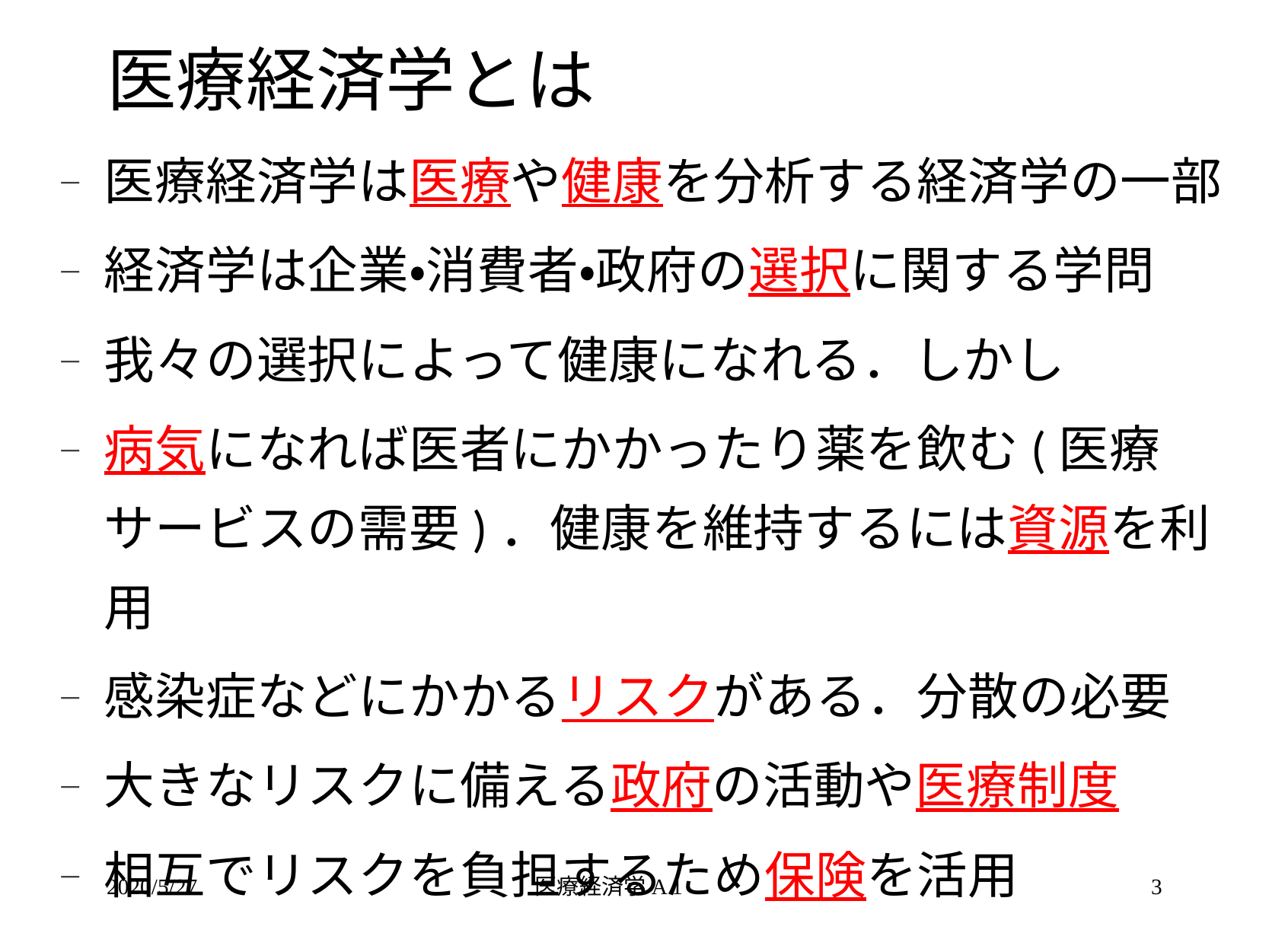

# 医療経済学とは
医療経済学は医療や健康を分析する経済学の一部
経済学は企業・消費者・政府の選択に関する学問
我々の選択によって健康になれる．しかし
病気になれば医者にかかったり薬を飲む(医療サービスの需要)．健康を維持するには資源を利用
感染症などにかかるリスクがある．分散の必要
大きなリスクに備える政府の活動や医療制度
相互でリスクを負担するため保険を活用
2020/5/27
医療経済学A 1
3